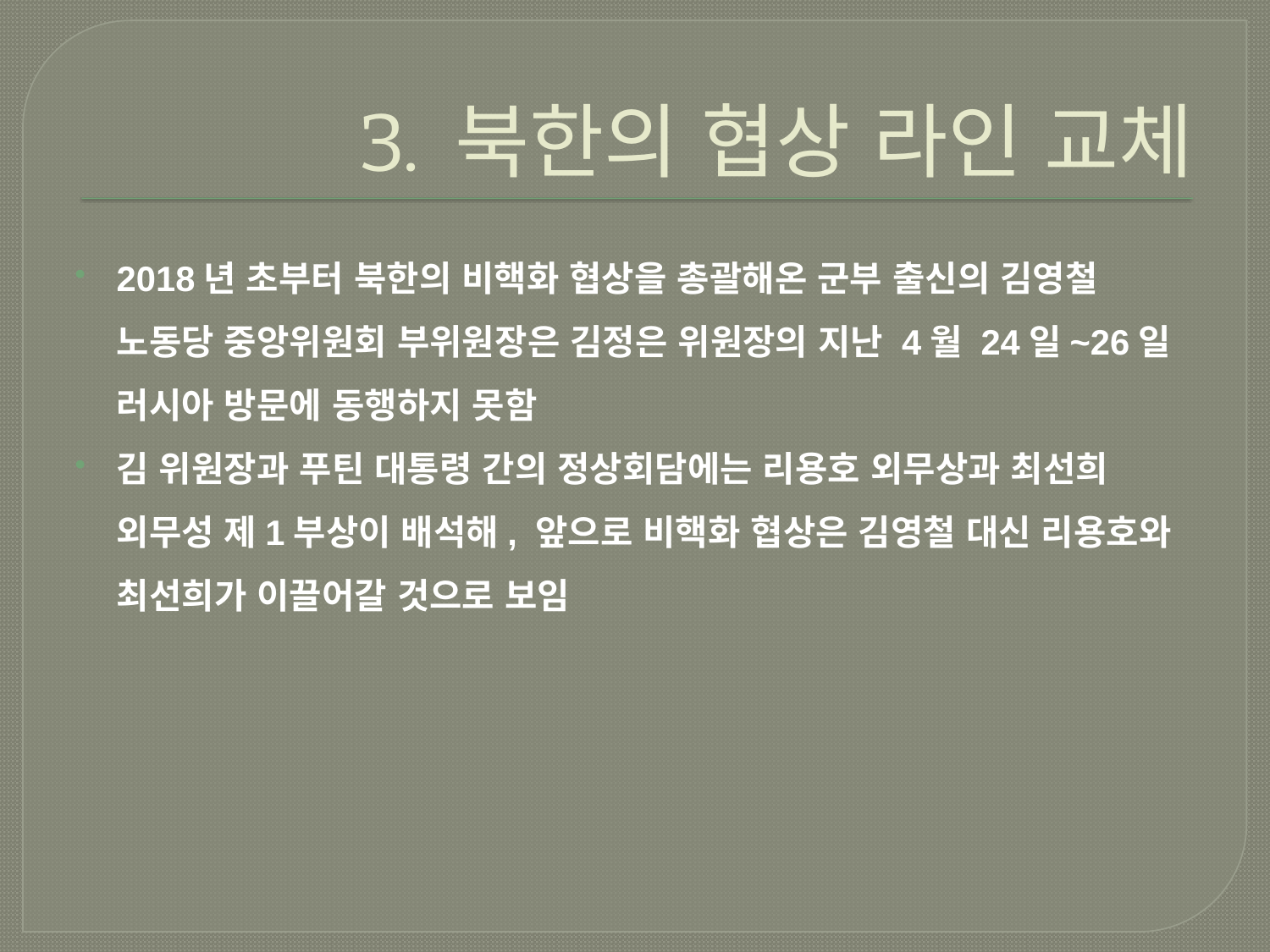

# 3. 북한의 협상 라인 교체
2018년 초부터 북한의 비핵화 협상을 총괄해온 군부 출신의 김영철 노동당 중앙위원회 부위원장은 김정은 위원장의 지난 4월 24일~26일 러시아 방문에 동행하지 못함
김 위원장과 푸틴 대통령 간의 정상회담에는 리용호 외무상과 최선희 외무성 제1부상이 배석해, 앞으로 비핵화 협상은 김영철 대신 리용호와 최선희가 이끌어갈 것으로 보임